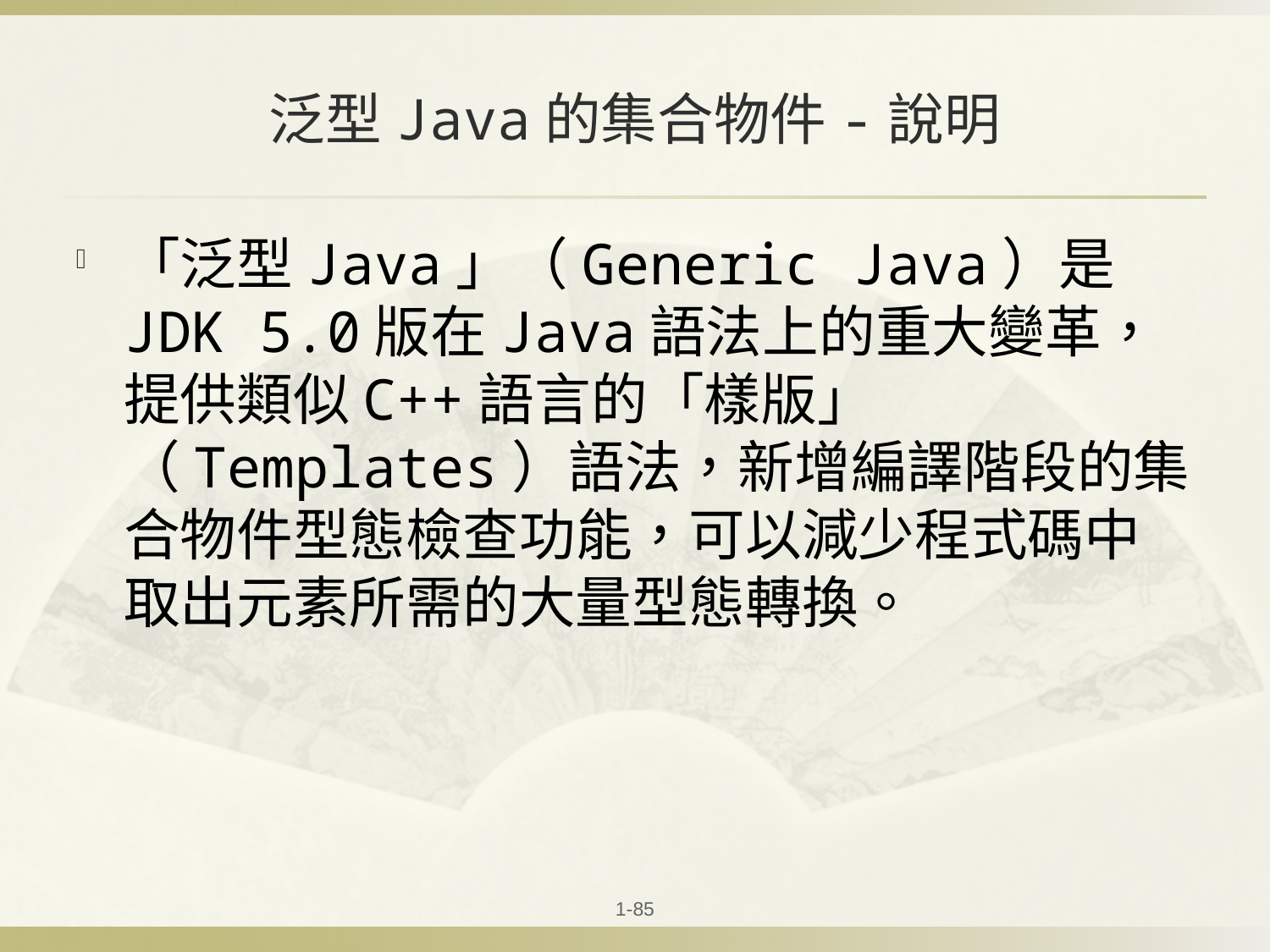

# 泛型Java的集合物件-說明
「泛型Java」（Generic Java）是JDK 5.0版在Java語法上的重大變革，提供類似C++語言的「樣版」（Templates）語法，新增編譯階段的集合物件型態檢查功能，可以減少程式碼中取出元素所需的大量型態轉換。

1-85